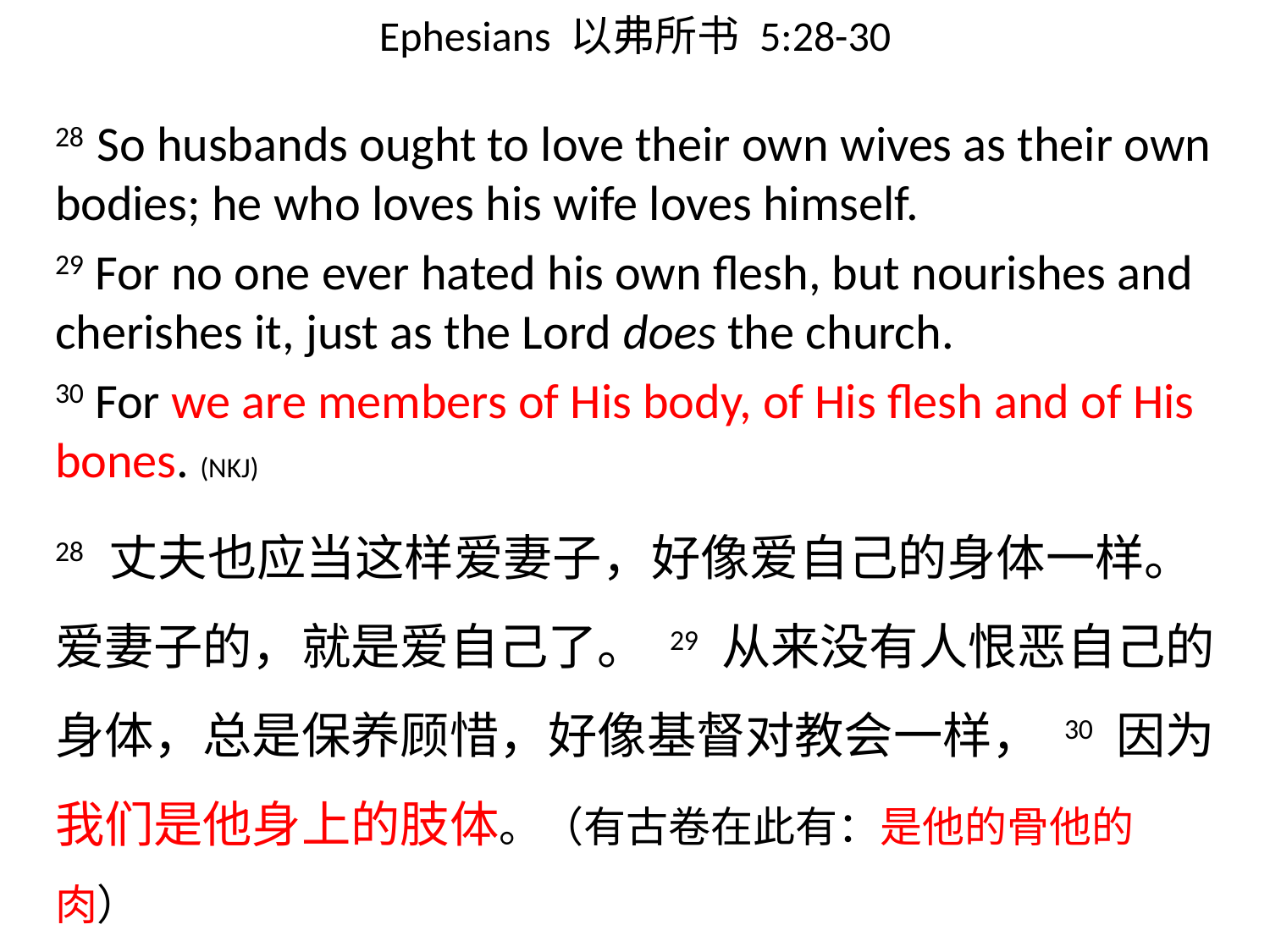

# Ephesians 以弗所书 5:28-30
28  So husbands ought to love their own wives as their own bodies; he who loves his wife loves himself.
29 For no one ever hated his own flesh, but nourishes and cherishes it, just as the Lord does the church.
30 For we are members of His body, of His flesh and of His bones. (NKJ)
28  丈夫也应当这样爱妻子，好像爱自己的身体一样。爱妻子的，就是爱自己了。 29 从来没有人恨恶自己的身体，总是保养顾惜，好像基督对教会一样， 30 因为我们是他身上的肢体。（有古卷在此有：是他的骨他的肉）